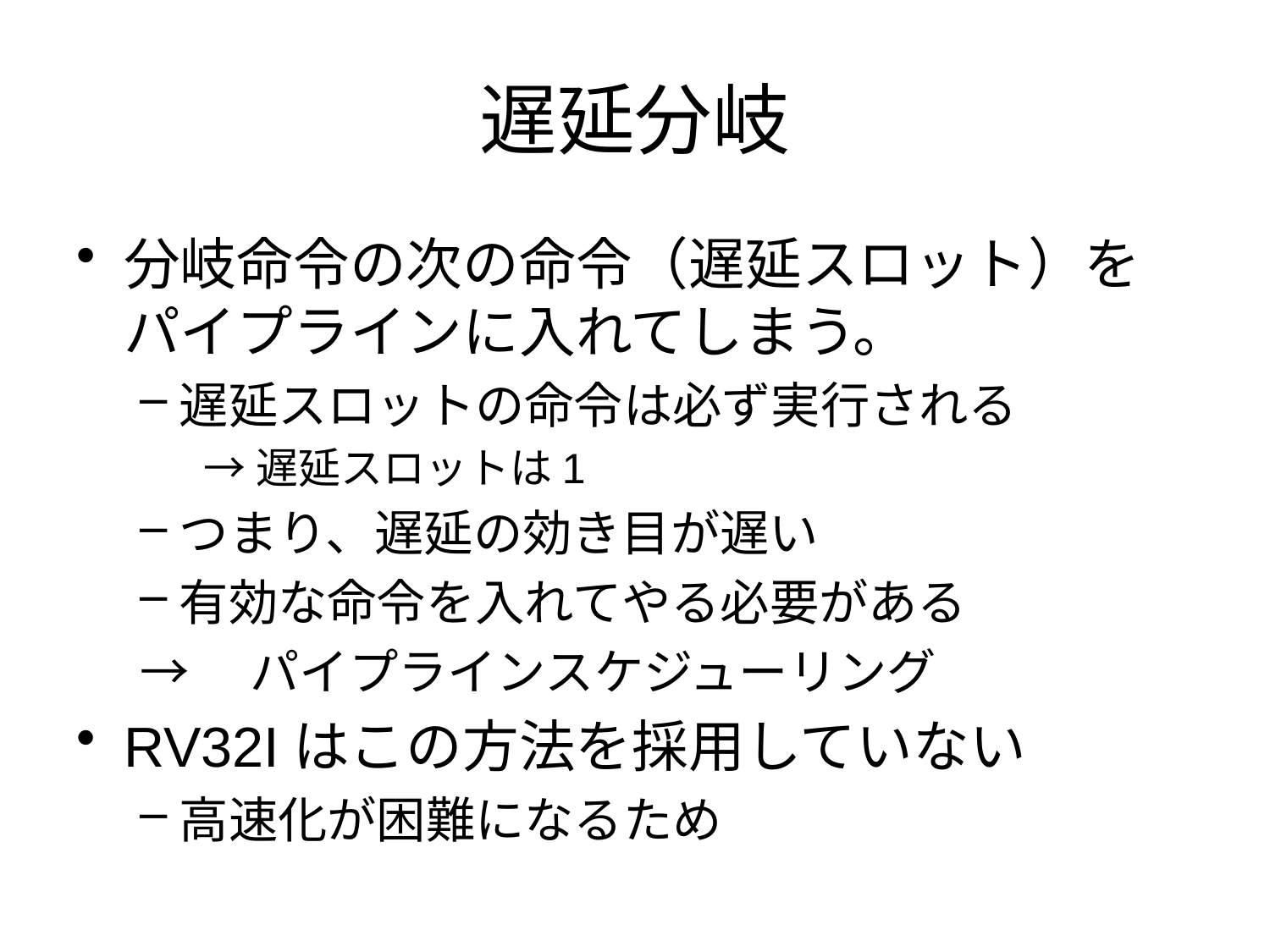

# 遅延分岐
分岐命令の次の命令（遅延スロット）をパイプラインに入れてしまう。
遅延スロットの命令は必ず実行される
→遅延スロットは1
つまり、遅延の効き目が遅い
有効な命令を入れてやる必要がある
→　パイプラインスケジューリング
RV32Iはこの方法を採用していない
高速化が困難になるため